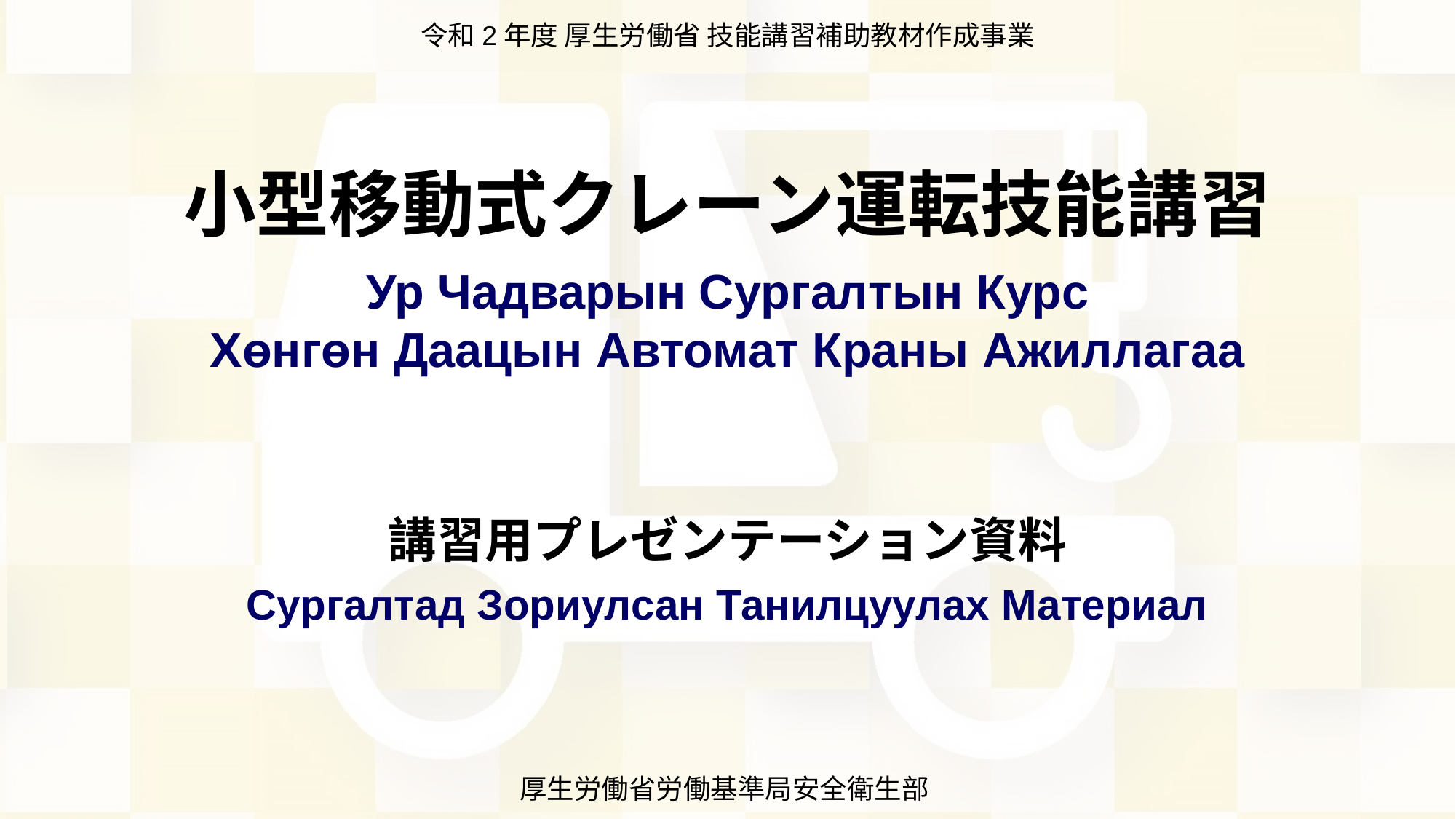

令和2年度 厚生労働省 技能講習補助教材作成事業
小型移動式クレーン運転技能講習
Ур Чадварын Сургалтын Курс
Хөнгөн Даацын Автомат Краны Ажиллагаа
講習用プレゼンテーション資料
Сургалтад Зориулсан Танилцуулах Материал
厚生労働省労働基準局安全衛生部